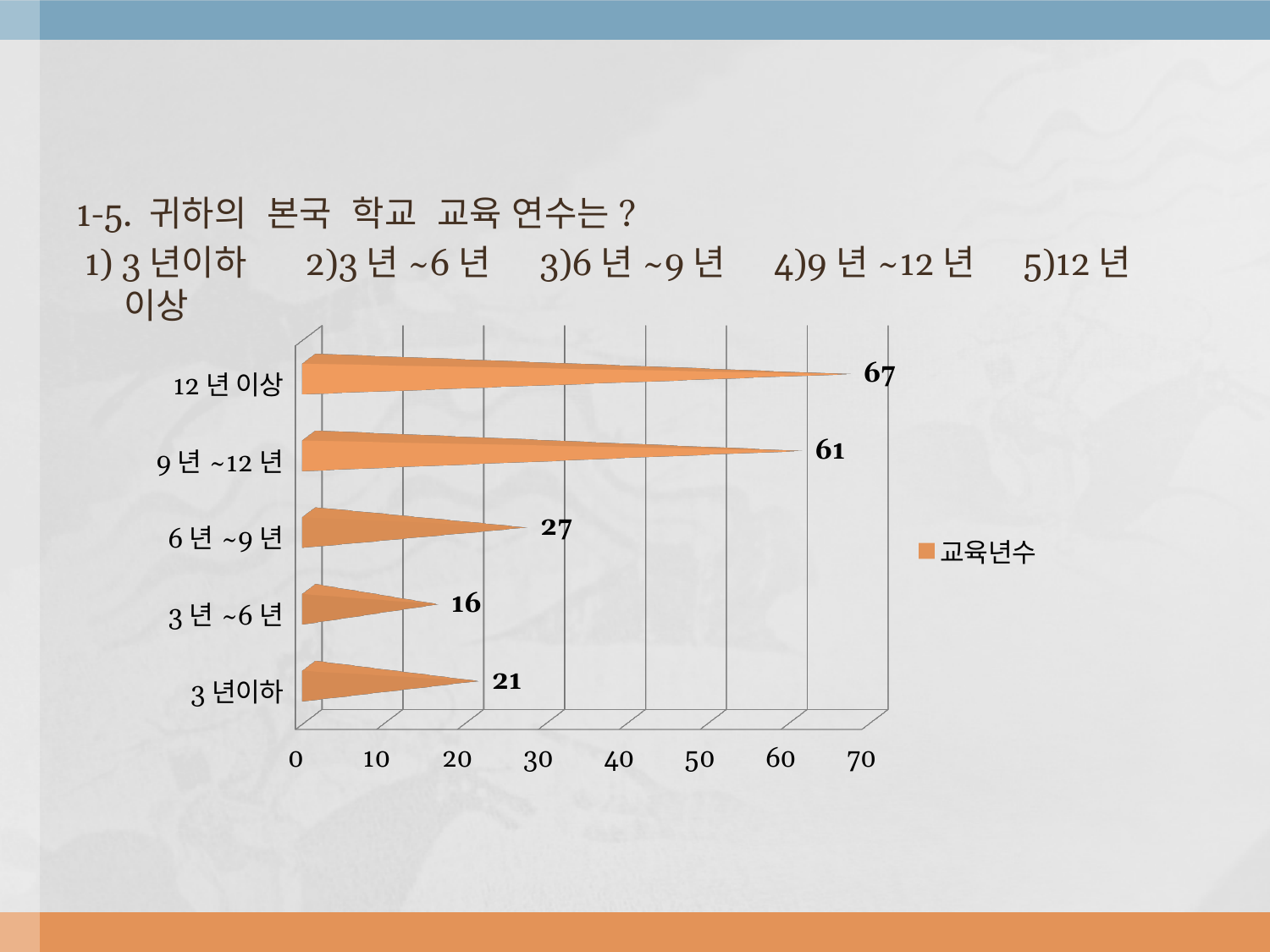

1-5. 귀하의  본국  학교  교육 연수는?
 1) 3년이하     2)3년~6년    3)6년~9년    4)9년~12년    5)12년 이상

[unsupported chart]